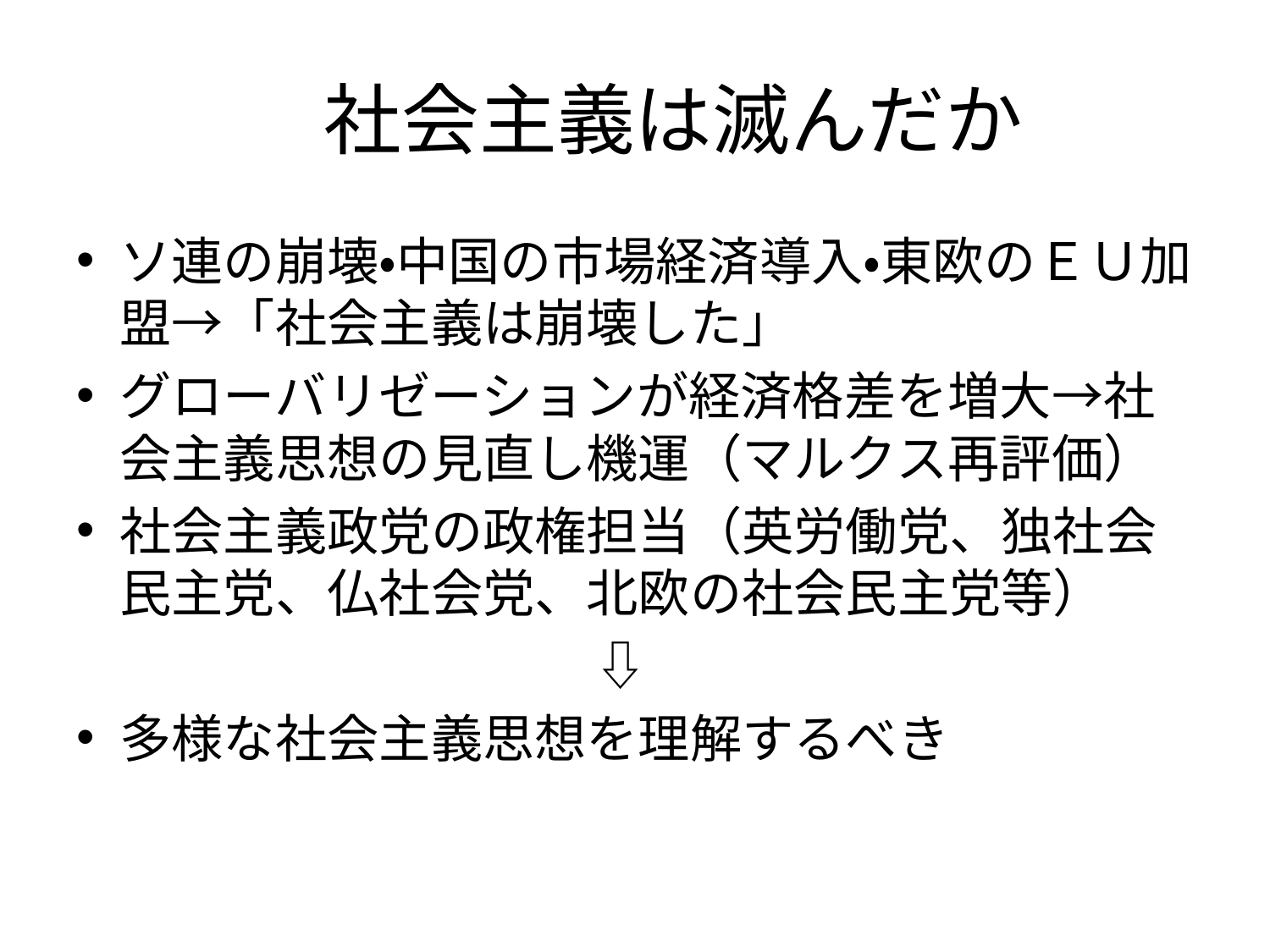

# 社会主義は滅んだか
ソ連の崩壊・中国の市場経済導入・東欧のＥＵ加盟→「社会主義は崩壊した」
グローバリゼーションが経済格差を増大→社会主義思想の見直し機運（マルクス再評価）
社会主義政党の政権担当（英労働党、独社会民主党、仏社会党、北欧の社会民主党等）
　　　　　　　　　　⇩
多様な社会主義思想を理解するべき